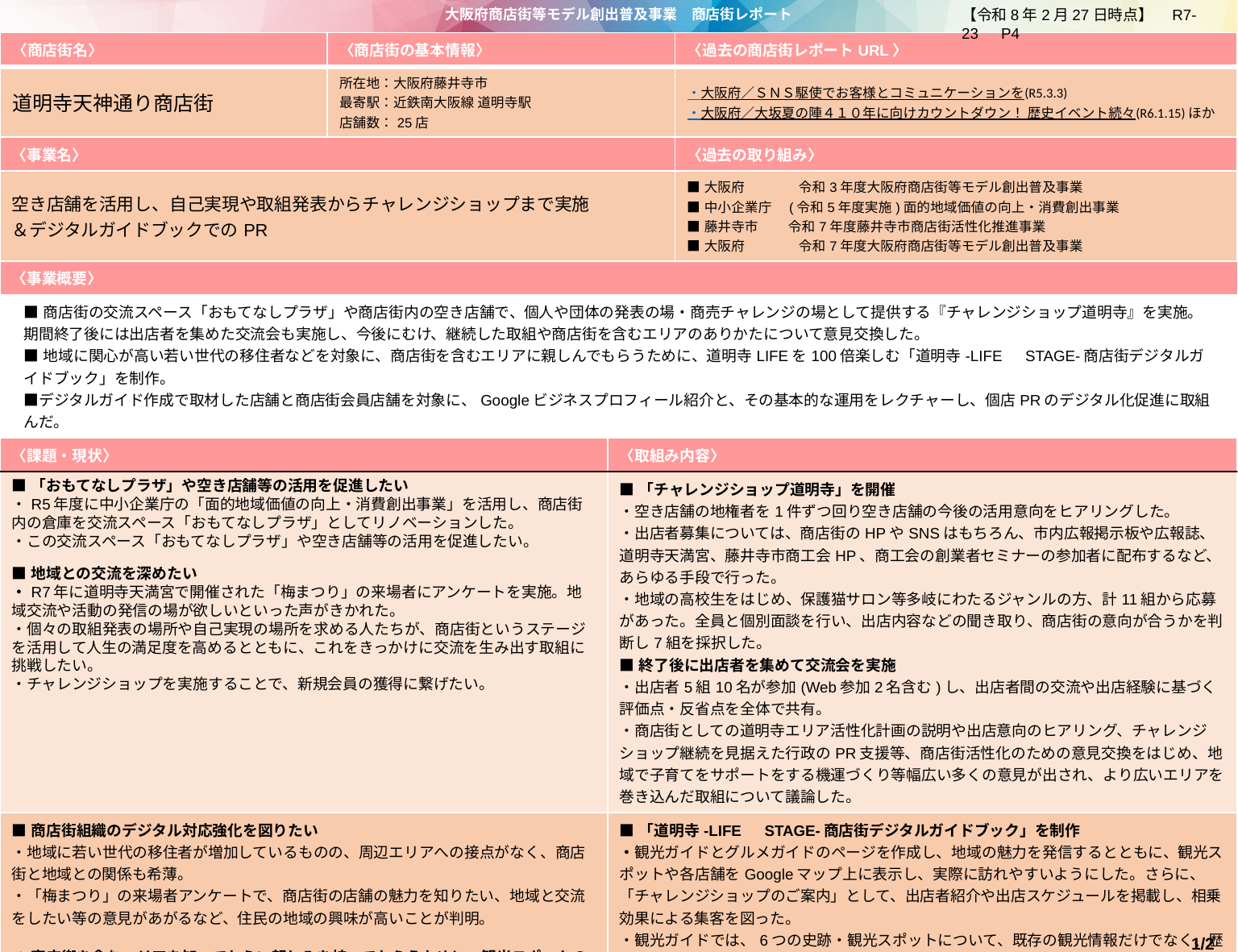

【令和8年2月27日時点】　R7-23　P4
| 〈商店街名〉 | 〈商店街の基本情報〉 |  | 〈過去の商店街レポートURL〉 |
| --- | --- | --- | --- |
| 道明寺天神通り商店街 | 所在地：大阪府藤井寺市 最寄駅：近鉄南大阪線 道明寺駅 店舗数：25店 |  | ・大阪府／ＳＮＳ駆使でお客様とコミュニケーションを(R5.3.3) ・大阪府／大坂夏の陣４１０年に向けカウントダウン！ 歴史イベント続々(R6.1.15)ほか |
| 〈事業名〉 |  |  | 〈過去の取り組み〉 |
| 空き店舗を活用し、自己実現や取組発表からチャレンジショップまで実施 ＆デジタルガイドブックでのPR |  |  | ■大阪府　　　　令和3年度大阪府商店街等モデル創出普及事業 ■中小企業庁　(令和5年度実施)面的地域価値の向上・消費創出事業 ■藤井寺市　　 令和7年度藤井寺市商店街活性化推進事業 ■大阪府　　　　令和7年度大阪府商店街等モデル創出普及事業 |
| 〈事業概要〉 |  |  |  |
| ■商店街の交流スペース「おもてなしプラザ」や商店街内の空き店舗で、個人や団体の発表の場・商売チャレンジの場として提供する『チャレンジショップ道明寺』を実施。期間終了後には出店者を集めた交流会も実施し、今後にむけ、継続した取組や商店街を含むエリアのありかたについて意見交換した。 ■地域に関心が高い若い世代の移住者などを対象に、商店街を含むエリアに親しんでもらうために、道明寺LIFEを100倍楽しむ「道明寺-LIFE　STAGE-商店街デジタルガイドブック」を制作。 ■デジタルガイド作成で取材した店舗と商店街会員店舗を対象に、Googleビジネスプロフィール紹介と、その基本的な運用をレクチャーし、個店PRのデジタル化促進に取組んだ。 |  |  |  |
| 〈課題・現状〉 |  | 〈取組み内容〉 |  |
| ■「おもてなしプラザ」や空き店舗等の活用を促進したい ・R5年度に中小企業庁の「面的地域価値の向上・消費創出事業」を活用し、商店街内の倉庫を交流スペース「おもてなしプラザ」としてリノベーションした。 ・この交流スペース「おもてなしプラザ」や空き店舗等の活用を促進したい。 ■地域との交流を深めたい ・R7年に道明寺天満宮で開催された「梅まつり」の来場者にアンケートを実施。地域交流や活動の発信の場が欲しいといった声がきかれた。 ・個々の取組発表の場所や自己実現の場所を求める人たちが、商店街というステージを活用して人生の満足度を高めるとともに、これをきっかけに交流を生み出す取組に挑戦したい。 ・チャレンジショップを実施することで、新規会員の獲得に繋げたい。 |  | ■「チャレンジショップ道明寺」を開催 ・空き店舗の地権者を1件ずつ回り空き店舗の今後の活用意向をヒアリングした。 ・出店者募集については、商店街のHPやSNSはもちろん、市内広報掲示板や広報誌、道明寺天満宮、藤井寺市商工会HP、商工会の創業者セミナーの参加者に配布するなど、あらゆる手段で行った。 ・地域の高校生をはじめ、保護猫サロン等多岐にわたるジャンルの方、計11組から応募があった。全員と個別面談を行い、出店内容などの聞き取り、商店街の意向が合うかを判断し7組を採択した。 ■終了後に出店者を集めて交流会を実施 ・出店者5組10名が参加(Web参加2名含む)し、出店者間の交流や出店経験に基づく評価点・反省点を全体で共有。 ・商店街としての道明寺エリア活性化計画の説明や出店意向のヒアリング、チャレンジショップ継続を見据えた行政のPR支援等、商店街活性化のための意見交換をはじめ、地域で子育てをサポートをする機運づくり等幅広い多くの意見が出され、より広いエリアを巻き込んだ取組について議論した。 |  |
| ■商店街組織のデジタル対応強化を図りたい ・地域に若い世代の移住者が増加しているものの、周辺エリアへの接点がなく、商店街と地域との関係も希薄。 ・「梅まつり」の来場者アンケートで、商店街の店舗の魅力を知りたい、地域と交流をしたい等の意見があがるなど、住民の地域の興味が高いことが判明。 ⇒商店街を含むエリアを知ってもらい親しみを持ってもらうために、観光スポットの紹介や、商店街やエリアの店舗等の情報を発信することに。 |  | ■「道明寺-LIFE　STAGE-商店街デジタルガイドブック」を制作 ・観光ガイドとグルメガイドのページを作成し、地域の魅力を発信するとともに、観光スポットや各店舗をGoogleマップ上に表示し、実際に訪れやすいようにした。さらに、「チャレンジショップのご案内」として、出店者紹介や出店スケジュールを掲載し、相乗効果による集客を図った。 ・観光ガイドでは、6つの史跡・観光スポットについて、既存の観光情報だけでなく、歴史的な成り立ちや知る人ぞ知るディープな歴史的エピソードを盛り込むなど歴史に関心の高い層にも満足してもらえる内容とした。さらにAI技術を使って音声データを生成し、現地で音声ガイドとして活用できる仕組みを整えた。 ・グルメガイドでは、商店街会員店舗に限らず、今後の会員化が期待される、近年オープンが相次いでいる話題性の高い店舗を含め、計19店舗を掲載対象とし、各店舗への取材を行った。店主の写真をAI技術によりイラスト化するなど、店舗への親しみやすさを高める工夫を行った。 ・スマホから簡単にアクセスできるよう、QRコードを掲載したチラシ作成し店頭や掲示板に掲示しPRした。 |  |
| ■Googleビジネスプロフィール活用促進 ・商店街組織のデジタル化を進めるとともに、Googleビジネスプロフィールの個店運用を通じてエリア内のスマートフォン世代の消費を商店街各店舗に誘導し、店舗の売上や来店者数の増加につなげたい。 ・商店街に未加入の店舗と交流を深めることで、商店街への会員化を促進し会員数を増やしたい。 |  | ■Googleビジネスプロフィールのオーナー申請のサポート ・デジタルガイド作成で取材した店舗と商店街会員店舗の計36店舗に個別訪問し案内を実施。 ・オーナー申請の意向のあった11店舗に訪問し申請方法を案内した。 ・オーナー登録が完了した8店舗に対し、Googleオーナー登録による活用方法やメリット、操作説明を行うセミナーを開催した。 |  |
1/2